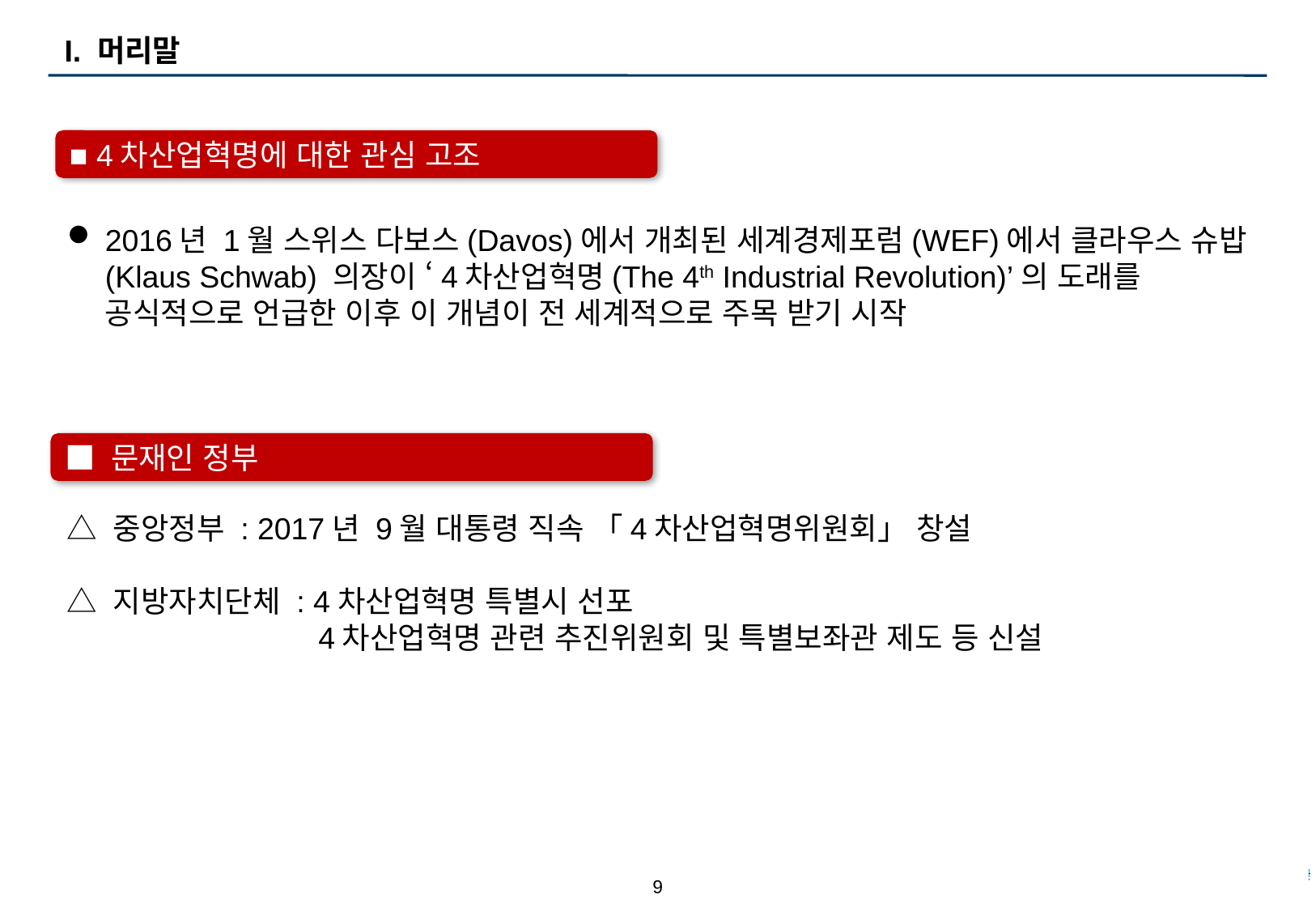

# I. 머리말
■ 4차산업혁명에 대한 관심 고조
2016년 1월 스위스 다보스(Davos)에서 개최된 세계경제포럼(WEF)에서 클라우스 슈밥(Klaus Schwab) 의장이 ‘4차산업혁명(The 4th Industrial Revolution)’의 도래를 공식적으로 언급한 이후 이 개념이 전 세계적으로 주목 받기 시작
■ 문재인 정부
△ 중앙정부 : 2017년 9월 대통령 직속 「4차산업혁명위원회」 창설

△ 지방자치단체 : 4차산업혁명 특별시 선포
		 4차산업혁명 관련 추진위원회 및 특별보좌관 제도 등 신설